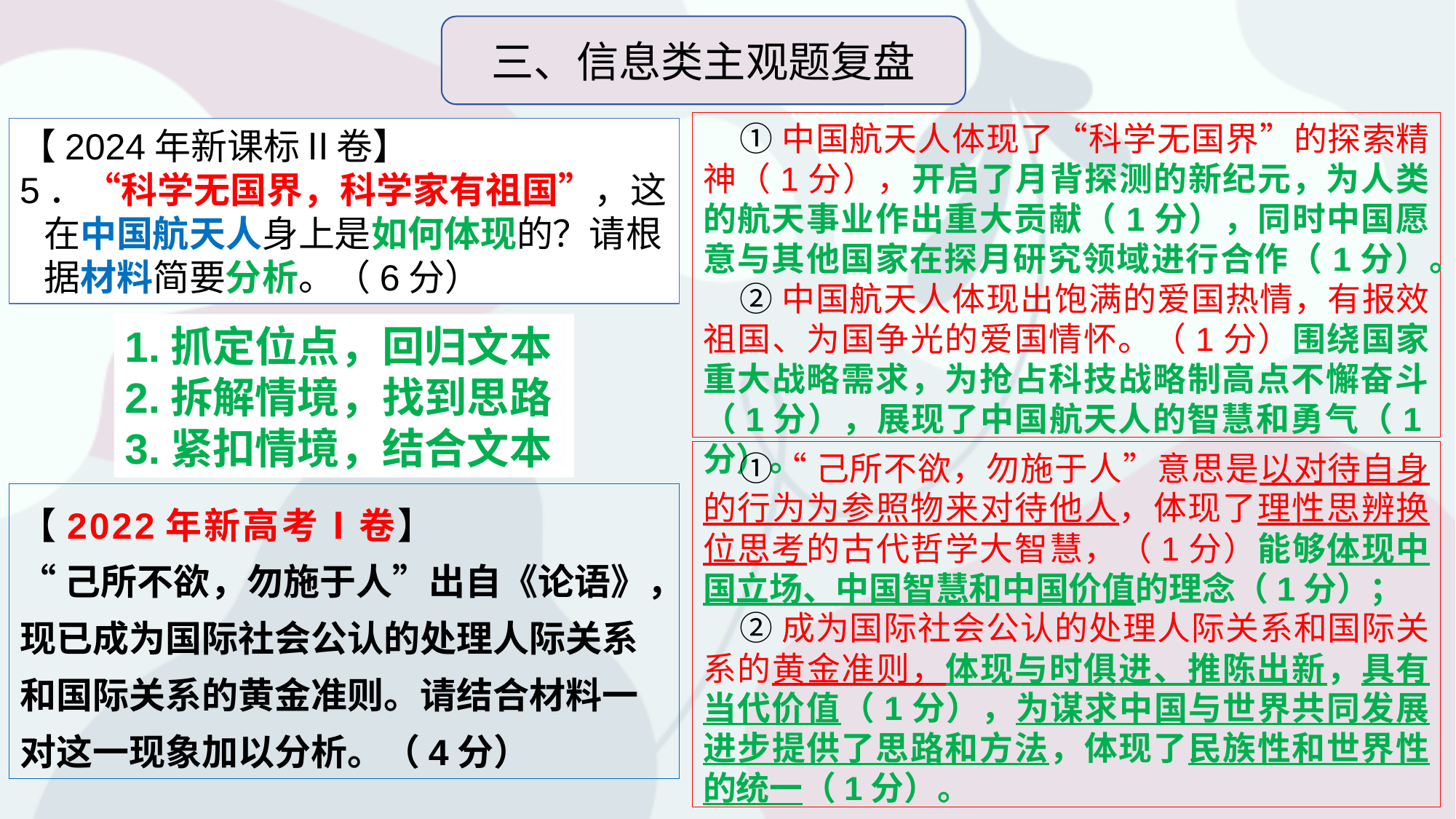

三、信息类主观题复盘
①中国航天人体现了“科学无国界”的探索精神（1分），开启了月背探测的新纪元，为人类的航天事业作出重大贡献（1分），同时中国愿意与其他国家在探月研究领域进行合作（1分）。
②中国航天人体现出饱满的爱国热情，有报效祖国、为国争光的爱国情怀。（1分）围绕国家重大战略需求，为抢占科技战略制高点不懈奋斗（1分），展现了中国航天人的智慧和勇气（1分）。
【2024年新课标Ⅱ卷】
5．“科学无国界，科学家有祖国”，这在中国航天人身上是如何体现的？请根据材料简要分析。（6分）
1.抓定位点，回归文本
2.拆解情境，找到思路
3.紧扣情境，结合文本
①“己所不欲，勿施于人”意思是以对待自身的行为为参照物来对待他人，体现了理性思辨换位思考的古代哲学大智慧，（1分）能够体现中国立场、中国智慧和中国价值的理念（1分）；
②成为国际社会公认的处理人际关系和国际关系的黄金准则，体现与时俱进、推陈出新，具有当代价值（1分），为谋求中国与世界共同发展进步提供了思路和方法，体现了民族性和世界性的统一（1分）。
【2022年新高考Ⅰ卷】
“己所不欲，勿施于人”出自《论语》，现已成为国际社会公认的处理人际关系和国际关系的黄金准则。请结合材料一对这一现象加以分析。（4分）